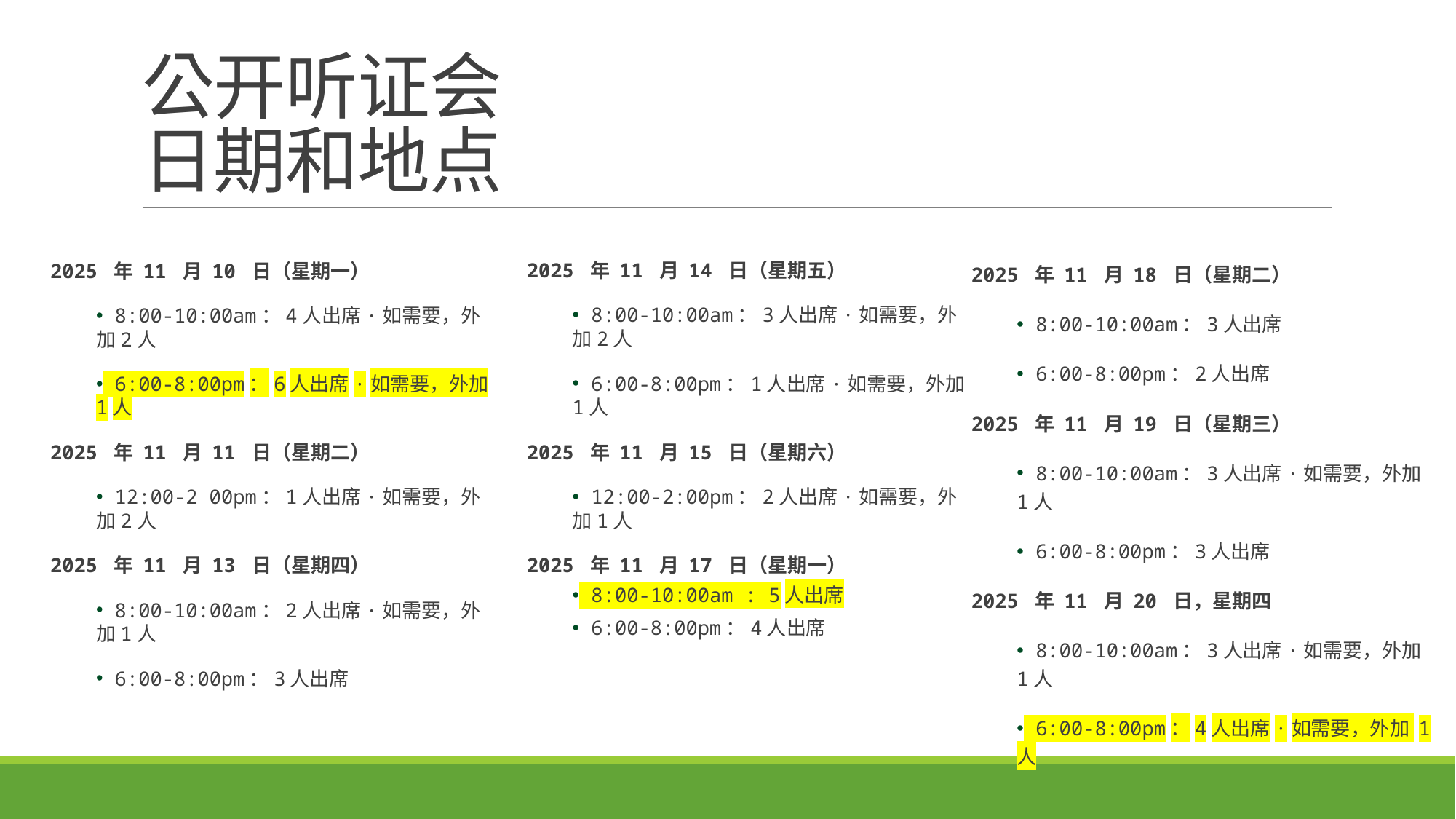

# 公开听证会 日期和地点
2025 年 11 月 14 日（星期五）
 8:00-10:00am：3人出席·如需要，外加2人
 6:00-8:00pm：1人出席·如需要，外加1人
2025 年 11 月 15 日（星期六）
 12:00-2:00pm：2人出席·如需要，外加1人
2025 年 11 月 17 日（星期一）
 8:00-10:00am : 5人出席
 6:00-8:00pm：4人出席
2025 年 11 月 18 日（星期二）
 8:00-10:00am：3人出席
 6:00-8:00pm：2人出席
2025 年 11 月 19 日（星期三）
 8:00-10:00am：3人出席·如需要，外加1人
 6:00-8:00pm：3人出席
2025 年 11 月 20 日，星期四
 8:00-10:00am：3人出席·如需要，外加1人
 6:00-8:00pm：4人出席·如需要，外加 1 人

2025 年 11 月 10 日（星期一）
 8:00-10:00am：4人出席·如需要，外加2人
 6:00-8:00pm：6人出席·如需要，外加1人
2025 年 11 月 11 日（星期二）
 12:00-2 00pm：1人出席·如需要，外加2人
2025 年 11 月 13 日（星期四）
 8:00-10:00am：2人出席·如需要，外加1人
 6:00-8:00pm：3人出席